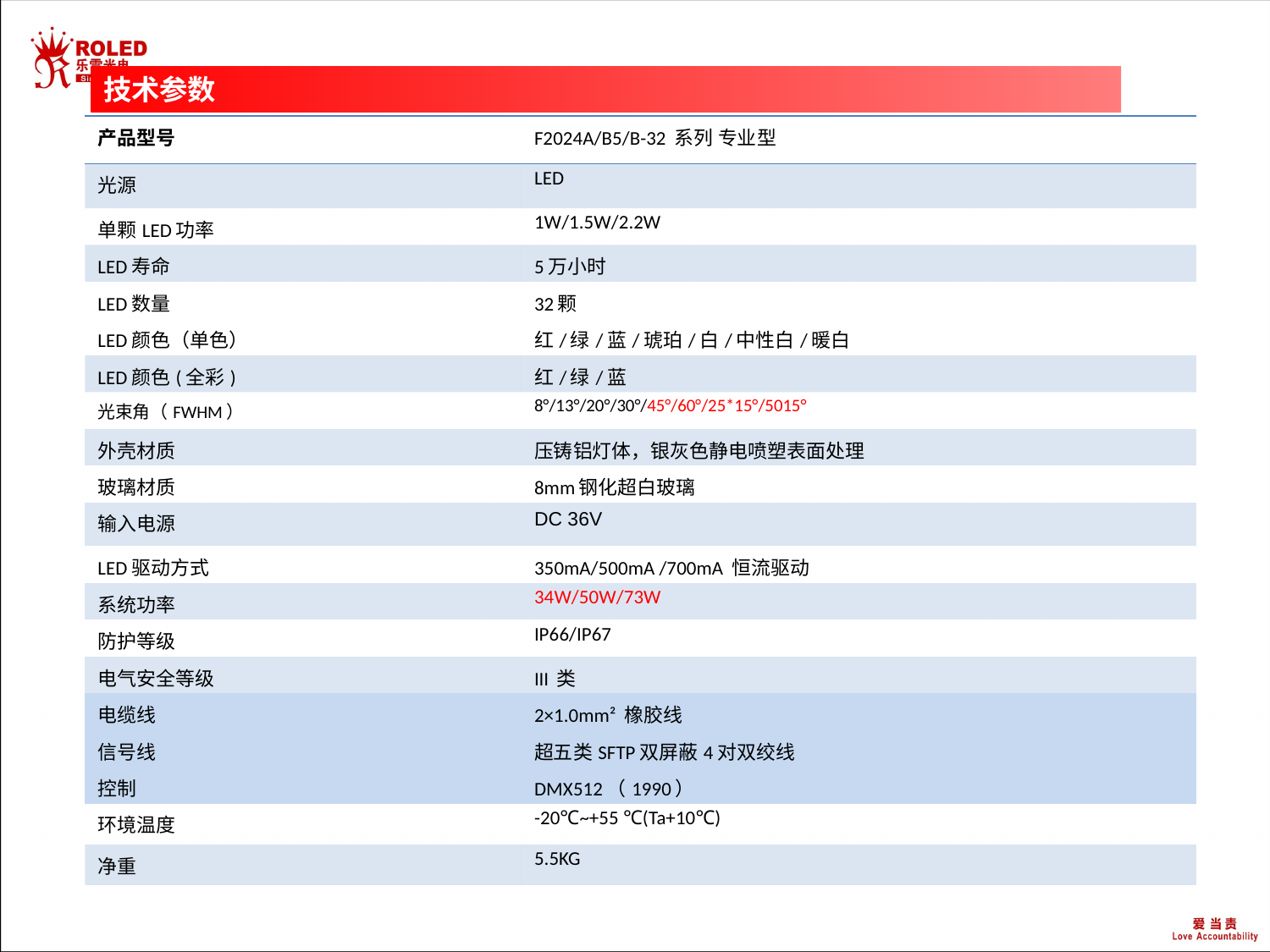

技术参数
| 产品型号 | F2024A/B5/B-32 系列 专业型 |
| --- | --- |
| 光源 | LED |
| 单颗LED功率 | 1W/1.5W/2.2W |
| LED寿命 | 5万小时 |
| LED数量 | 32颗 |
| LED颜色（单色） | 红/绿/蓝/琥珀/白/中性白/暖白 |
| LED颜色(全彩) | 红/绿/蓝 |
| 光束角（FWHM） | 8°/13°/20°/30°/45°/60°/25\*15°/5015° |
| 外壳材质 | 压铸铝灯体，银灰色静电喷塑表面处理 |
| 玻璃材质 | 8mm钢化超白玻璃 |
| 输入电源 | DC 36V |
| LED驱动方式 | 350mA/500mA /700mA 恒流驱动 |
| 系统功率 | 34W/50W/73W |
| 防护等级 | IP66/IP67 |
| 电气安全等级 | III 类 |
| 电缆线 | 2×1.0mm² 橡胶线 |
| 信号线 | 超五类SFTP双屏蔽4对双绞线 |
| 控制 | DMX512（1990） |
| 环境温度 | -20℃~+55 ℃(Ta+10℃) |
| 净重 | 5.5KG |